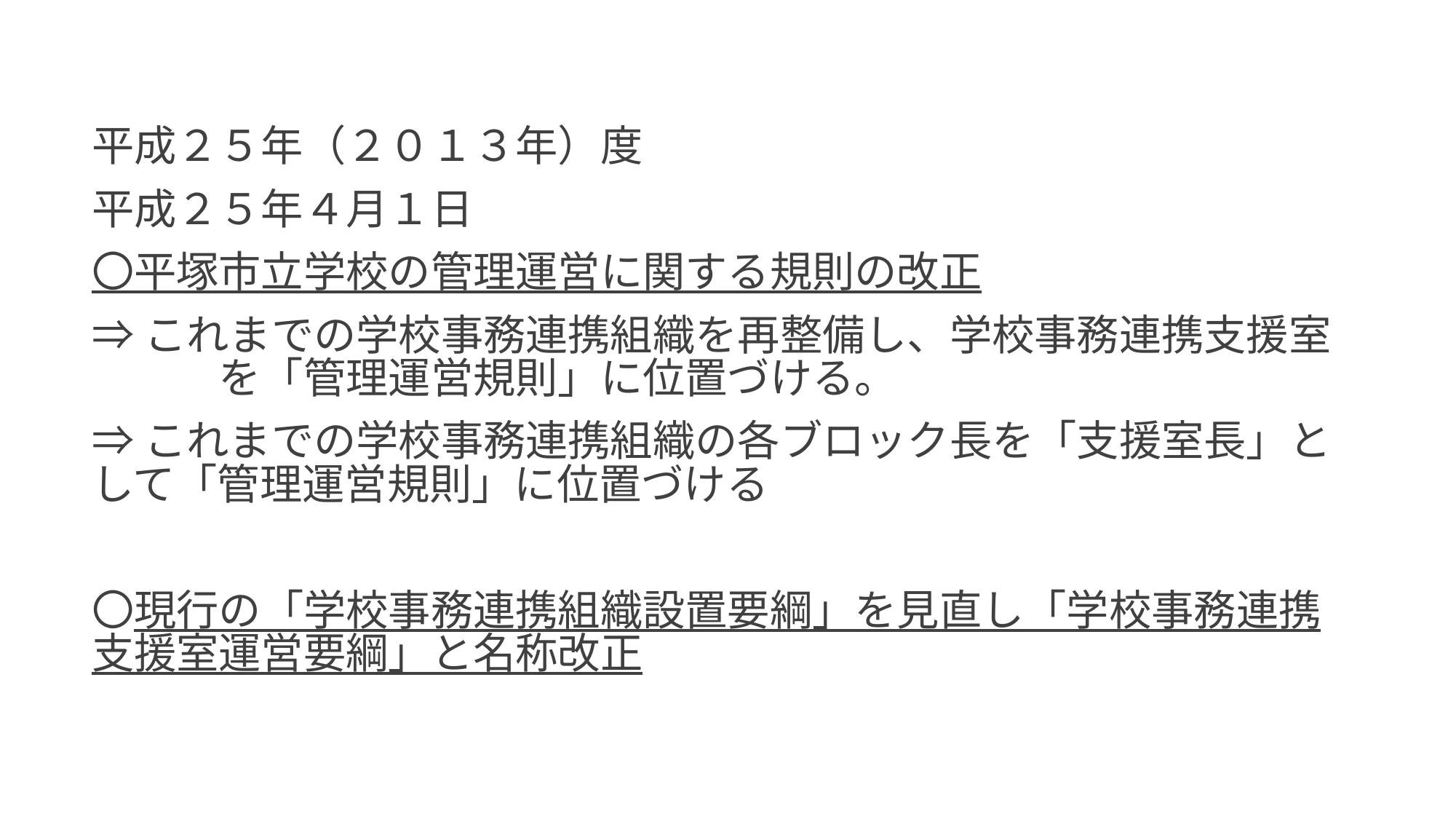

平成２５年（２０１３年）度
平成２５年４月１日
〇平塚市立学校の管理運営に関する規則の改正
⇒これまでの学校事務連携組織を再整備し、学校事務連携支援室　　　を「管理運営規則」に位置づける。
⇒これまでの学校事務連携組織の各ブロック長を「支援室長」として「管理運営規則」に位置づける

〇現行の「学校事務連携組織設置要綱」を見直し「学校事務連携支援室運営要綱」と名称改正